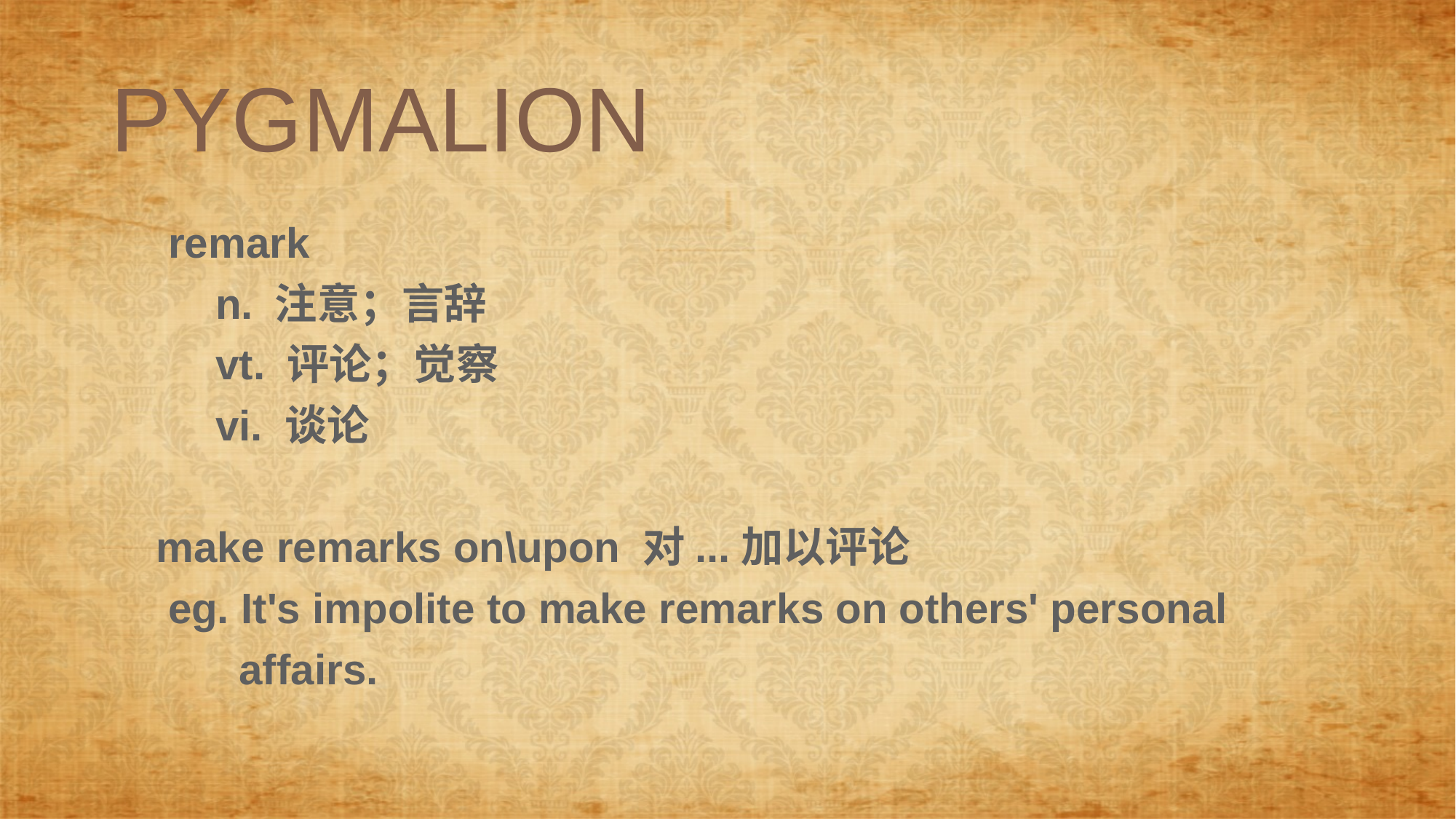

PYGMALION
     remark
         n. 注意；言辞
         vt. 评论；觉察
         vi. 谈论

    make remarks on\upon 对...加以评论
     eg. It's impolite to make remarks on others' personal
           affairs.